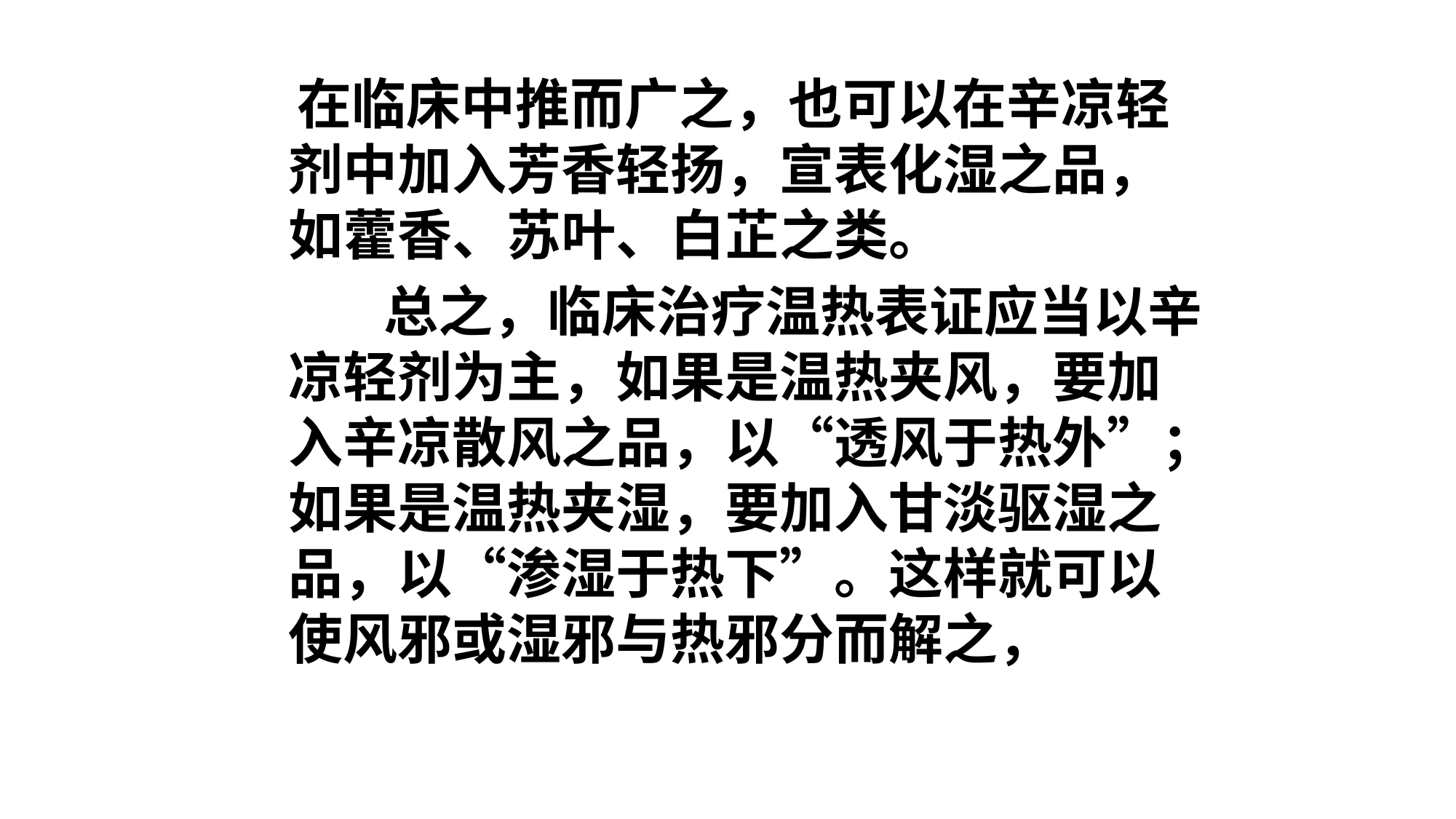

在临床中推而广之，也可以在辛凉轻剂中加入芳香轻扬，宣表化湿之品，如藿香、苏叶、白芷之类。
          总之，临床治疗温热表证应当以辛凉轻剂为主，如果是温热夹风，要加入辛凉散风之品，以“透风于热外”；如果是温热夹湿，要加入甘淡驱湿之品，以“渗湿于热下”。这样就可以使风邪或湿邪与热邪分而解之，